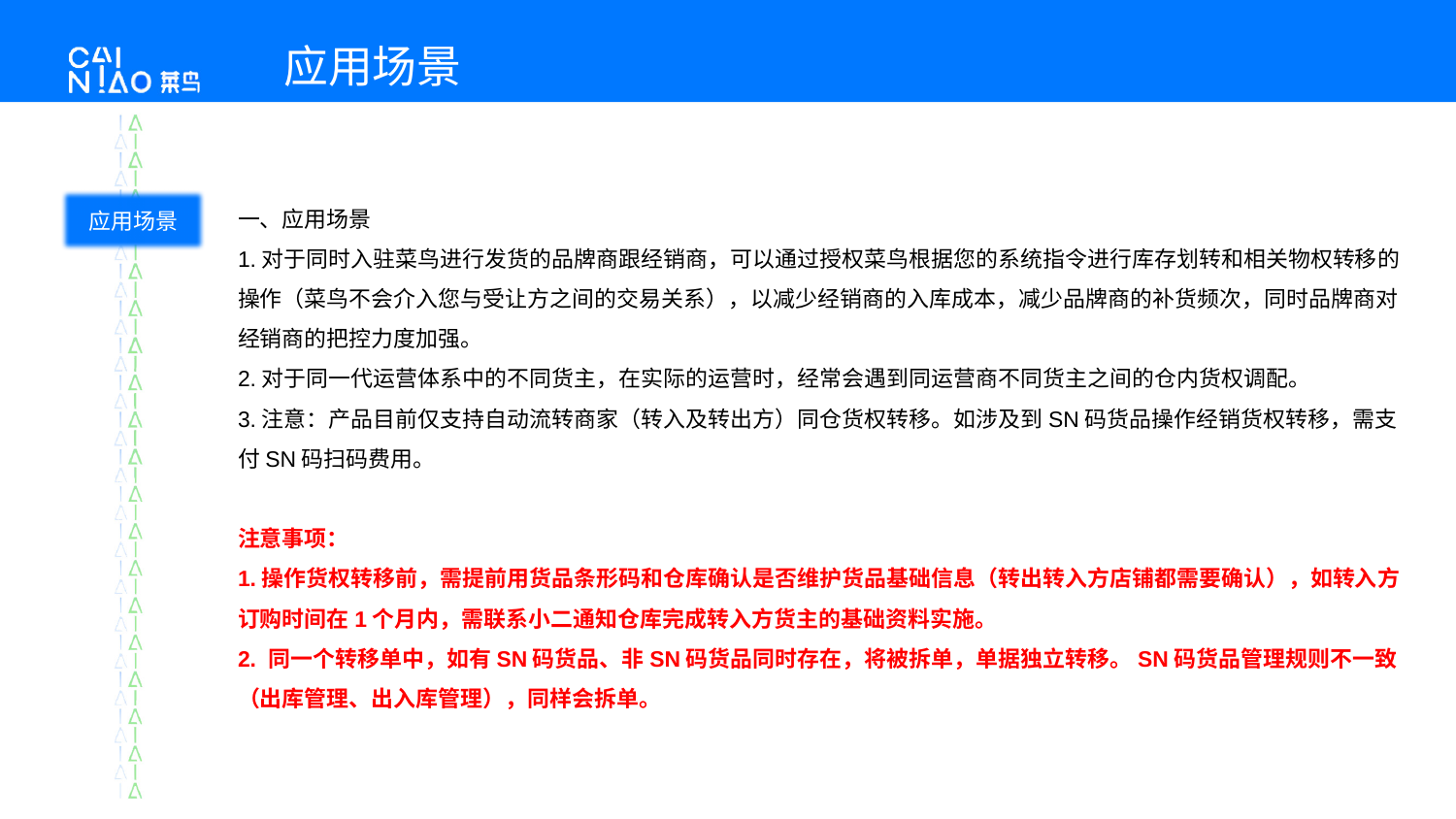

应用场景
一、应用场景
1.对于同时入驻菜鸟进行发货的品牌商跟经销商，可以通过授权菜鸟根据您的系统指令进行库存划转和相关物权转移的操作（菜鸟不会介入您与受让方之间的交易关系），以减少经销商的入库成本，减少品牌商的补货频次，同时品牌商对经销商的把控力度加强。
2.对于同一代运营体系中的不同货主，在实际的运营时，经常会遇到同运营商不同货主之间的仓内货权调配。
3.注意：产品目前仅支持自动流转商家（转入及转出方）同仓货权转移。如涉及到SN码货品操作经销货权转移，需支付SN码扫码费用。

注意事项：
1.操作货权转移前，需提前用货品条形码和仓库确认是否维护货品基础信息（转出转入方店铺都需要确认），如转入方订购时间在1个月内，需联系小二通知仓库完成转入方货主的基础资料实施。
2. 同一个转移单中，如有SN码货品、非SN码货品同时存在，将被拆单，单据独立转移。SN码货品管理规则不一致（出库管理、出入库管理），同样会拆单。
应用场景